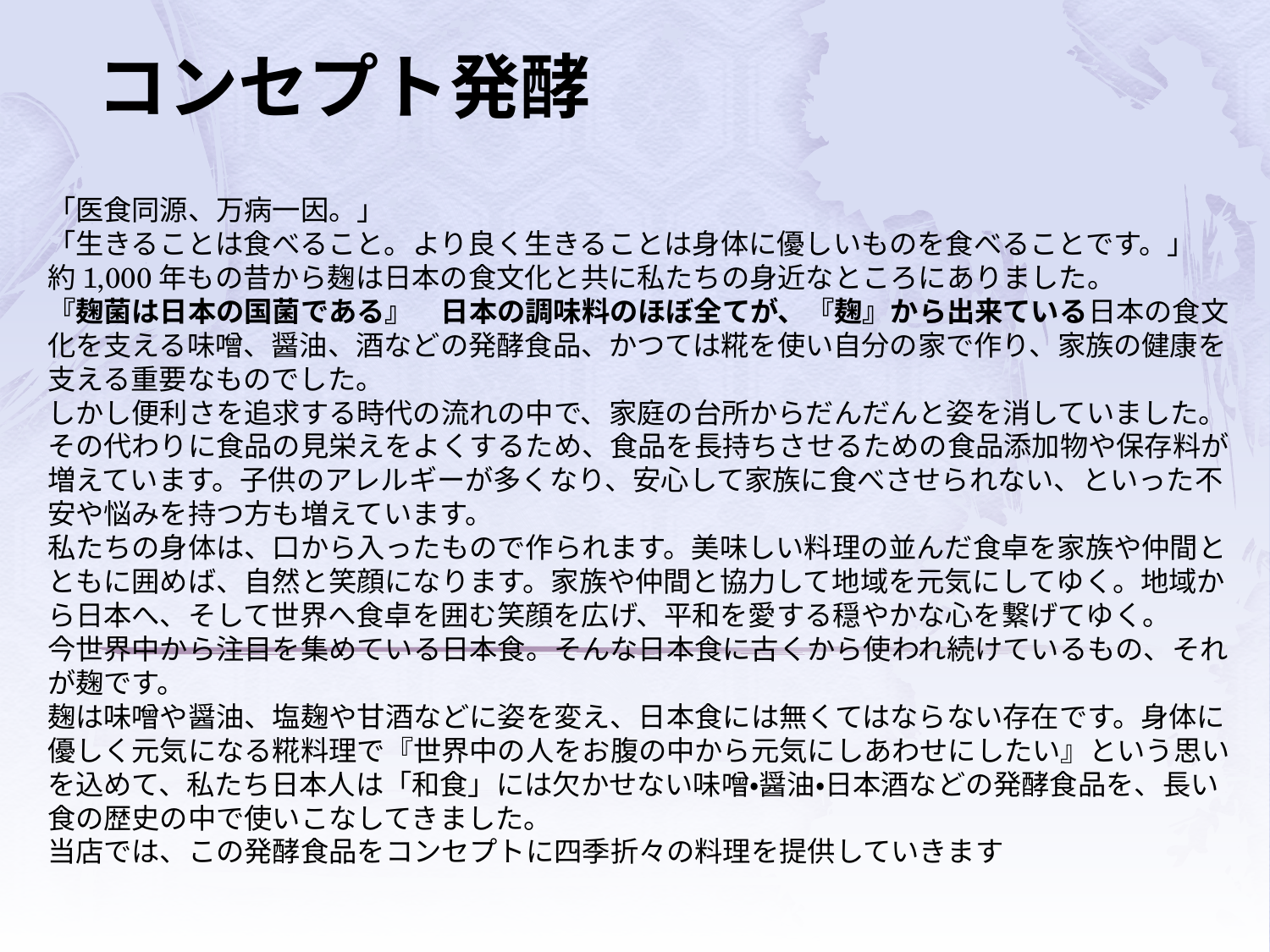

# コンセプト発酵
「医食同源、万病一因。」
「生きることは食べること。より良く生きることは身体に優しいものを食べることです。」
約1,000年もの昔から麹は日本の食文化と共に私たちの身近なところにありました。
『麹菌は日本の国菌である』　日本の調味料のほぼ全てが、『麹』から出来ている日本の食文化を支える味噌、醤油、酒などの発酵食品、かつては糀を使い自分の家で作り、家族の健康を支える重要なものでした。
しかし便利さを追求する時代の流れの中で、家庭の台所からだんだんと姿を消していました。その代わりに食品の見栄えをよくするため、食品を長持ちさせるための食品添加物や保存料が増えています。子供のアレルギーが多くなり、安心して家族に食べさせられない、といった不安や悩みを持つ方も増えています。
私たちの身体は、口から入ったもので作られます。美味しい料理の並んだ食卓を家族や仲間とともに囲めば、自然と笑顔になります。家族や仲間と協力して地域を元気にしてゆく。地域から日本へ、そして世界へ食卓を囲む笑顔を広げ、平和を愛する穏やかな心を繋げてゆく。
今世界中から注目を集めている日本食。そんな日本食に古くから使われ続けているもの、それが麹です。
麹は味噌や醤油、塩麹や甘酒などに姿を変え、日本食には無くてはならない存在です。身体に優しく元気になる糀料理で『世界中の人をお腹の中から元気にしあわせにしたい』という思いを込めて、私たち日本人は「和食」には欠かせない味噌・醤油・日本酒などの発酵食品を、長い食の歴史の中で使いこなしてきました。
当店では、この発酵食品をコンセプトに四季折々の料理を提供していきます